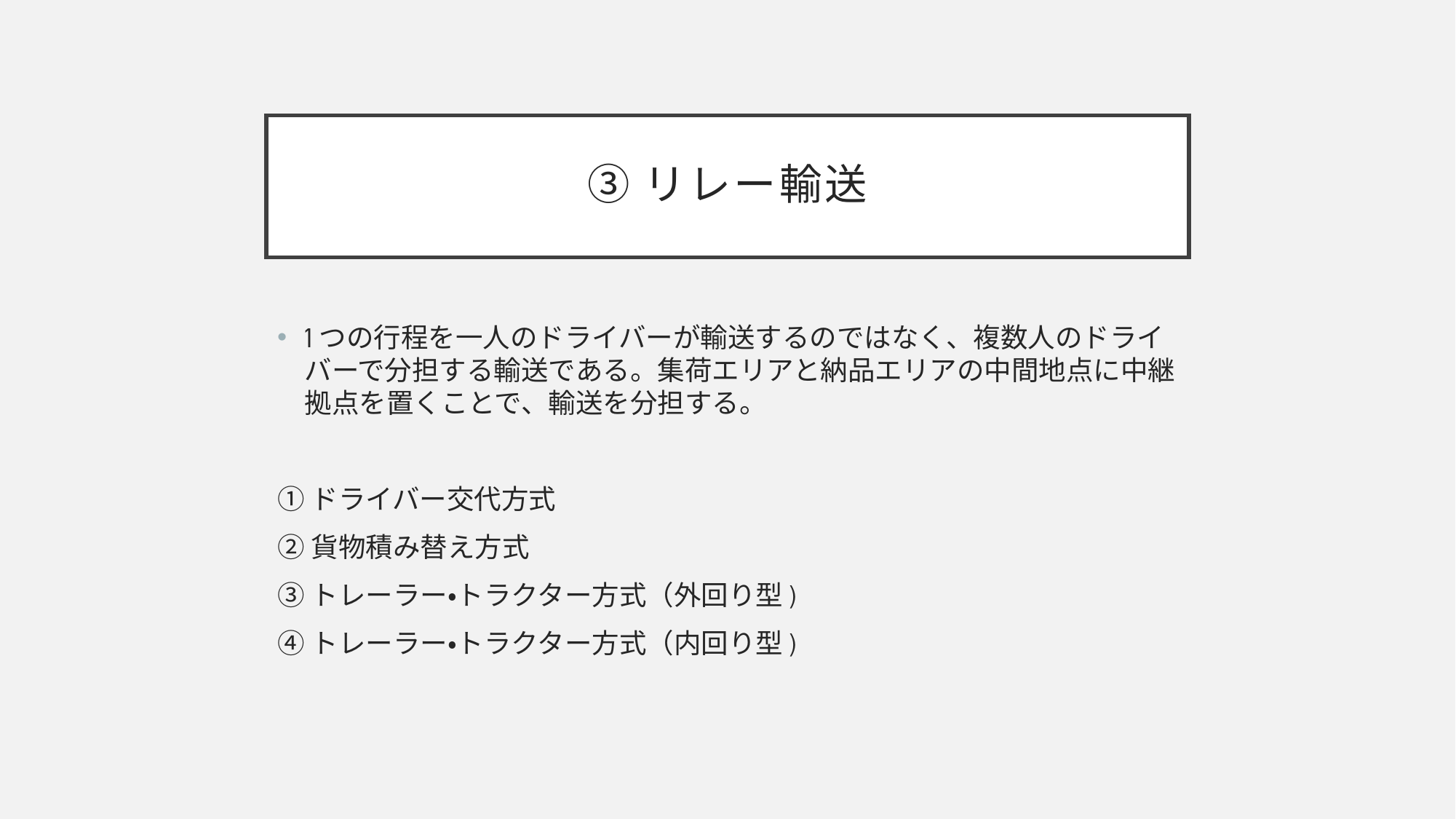

# ③リレー輸送
1つの行程を一人のドライバーが輸送するのではなく、複数人のドライバーで分担する輸送である。集荷エリアと納品エリアの中間地点に中継拠点を置くことで、輸送を分担する。

①ドライバー交代方式
②貨物積み替え方式
③トレーラー・トラクター方式（外回り型)
④トレーラー・トラクター方式（内回り型)